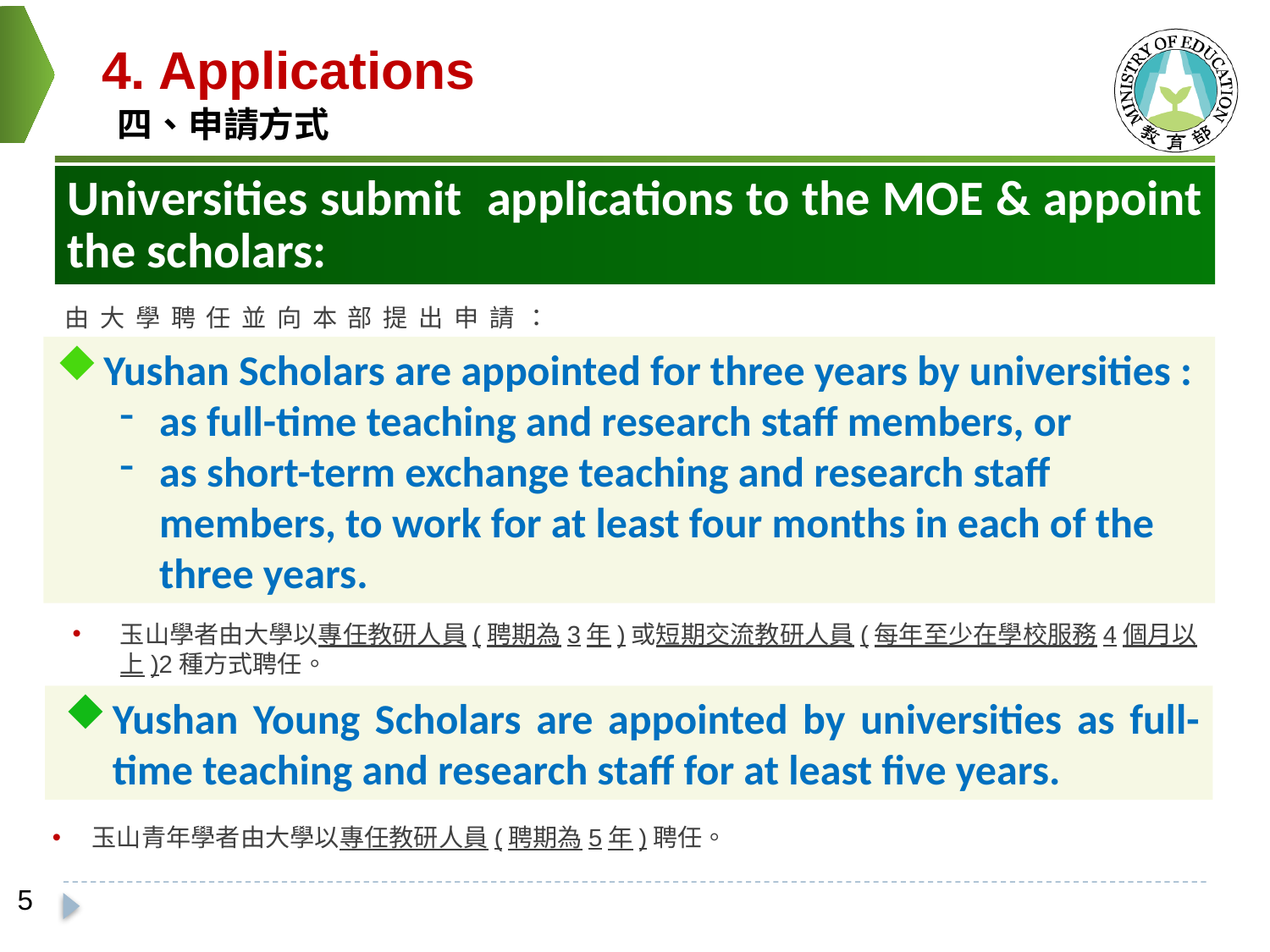

4. Applications
四、申請方式

Universities submit  applications to the MOE & appoint the scholars:
由大學聘任並向本部提出申請：
Yushan Scholars are appointed for three years by universities :
as full-time teaching and research staff members, or
as short-term exchange teaching and research staff members, to work for at least four months in each of the three years.
玉山學者由大學以專任教研人員(聘期為3年)或短期交流教研人員(每年至少在學校服務4個月以上)2種方式聘任。
Yushan Young Scholars are appointed by universities as full-time teaching and research staff for at least five years.
玉山青年學者由大學以專任教研人員(聘期為5年)聘任。
5